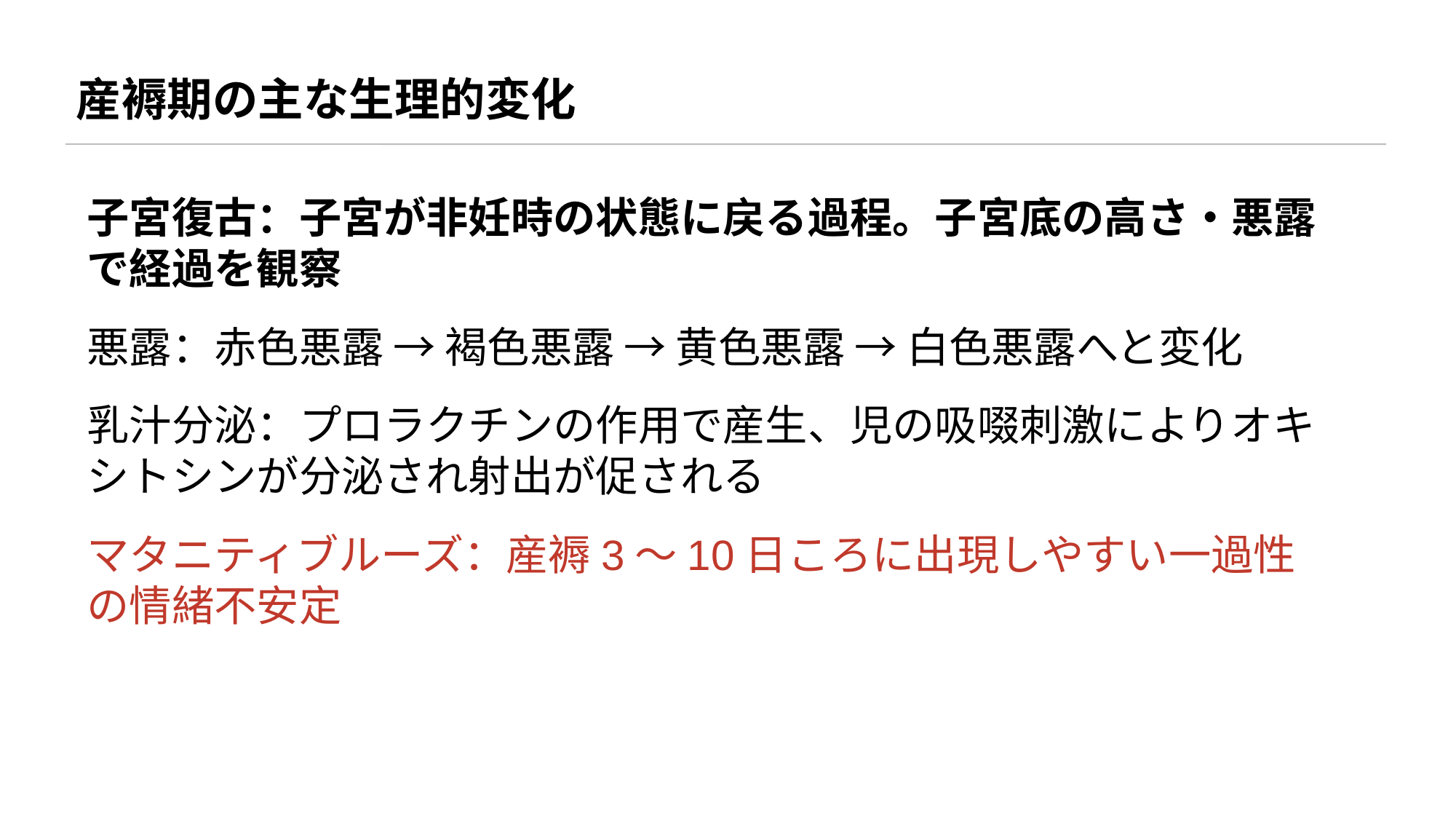

産褥期の主な生理的変化

子宮復古：子宮が非妊時の状態に戻る過程。子宮底の高さ・悪露で経過を観察
悪露：赤色悪露 → 褐色悪露 → 黄色悪露 → 白色悪露へと変化
乳汁分泌：プロラクチンの作用で産生、児の吸啜刺激によりオキシトシンが分泌され射出が促される
マタニティブルーズ：産褥3〜10日ころに出現しやすい一過性の情緒不安定